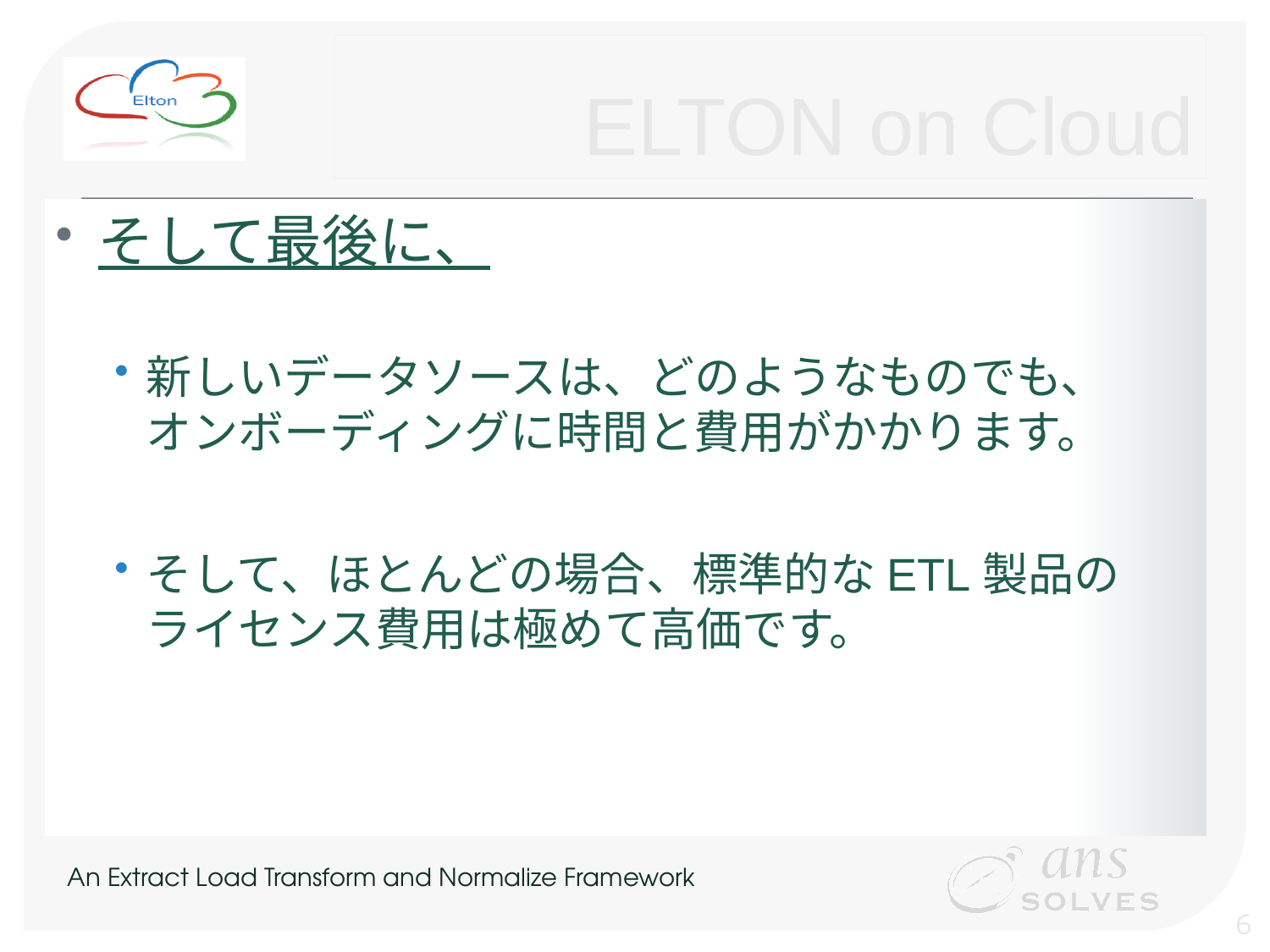

# ELTON on Cloud
そして最後に、
新しいデータソースは、どのようなものでも、
オンボーディングに時間と費用がかかります。

そして、ほとんどの場合、標準的なETL製品の
ライセンス費用は極めて高価です。

6